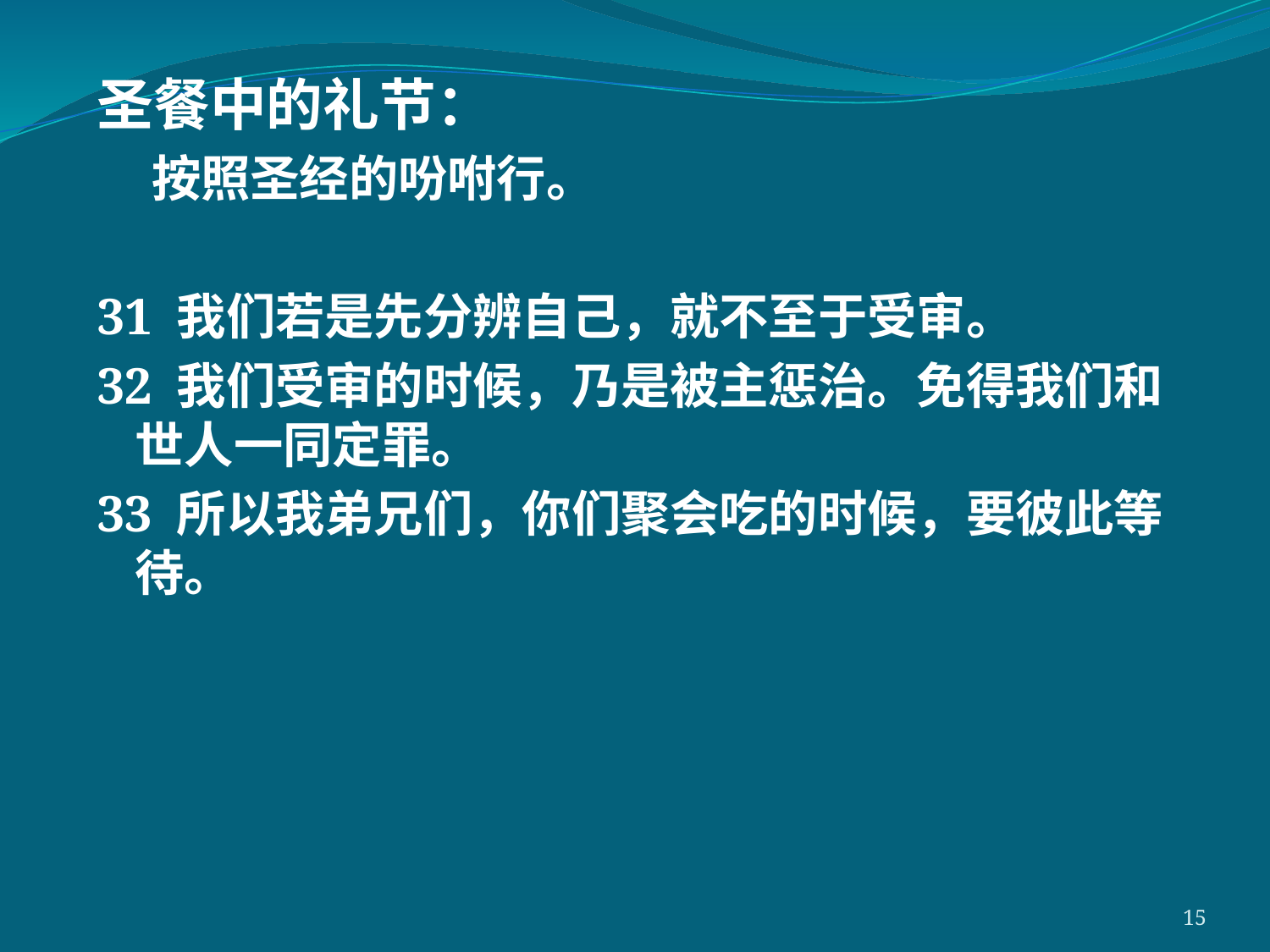

圣餐中的礼节：
按照圣经的吩咐行。

31 我们若是先分辨自己，就不至于受审。
32 我们受审的时候，乃是被主惩治。免得我们和世人一同定罪。
33 所以我弟兄们，你们聚会吃的时候，要彼此等待。

15